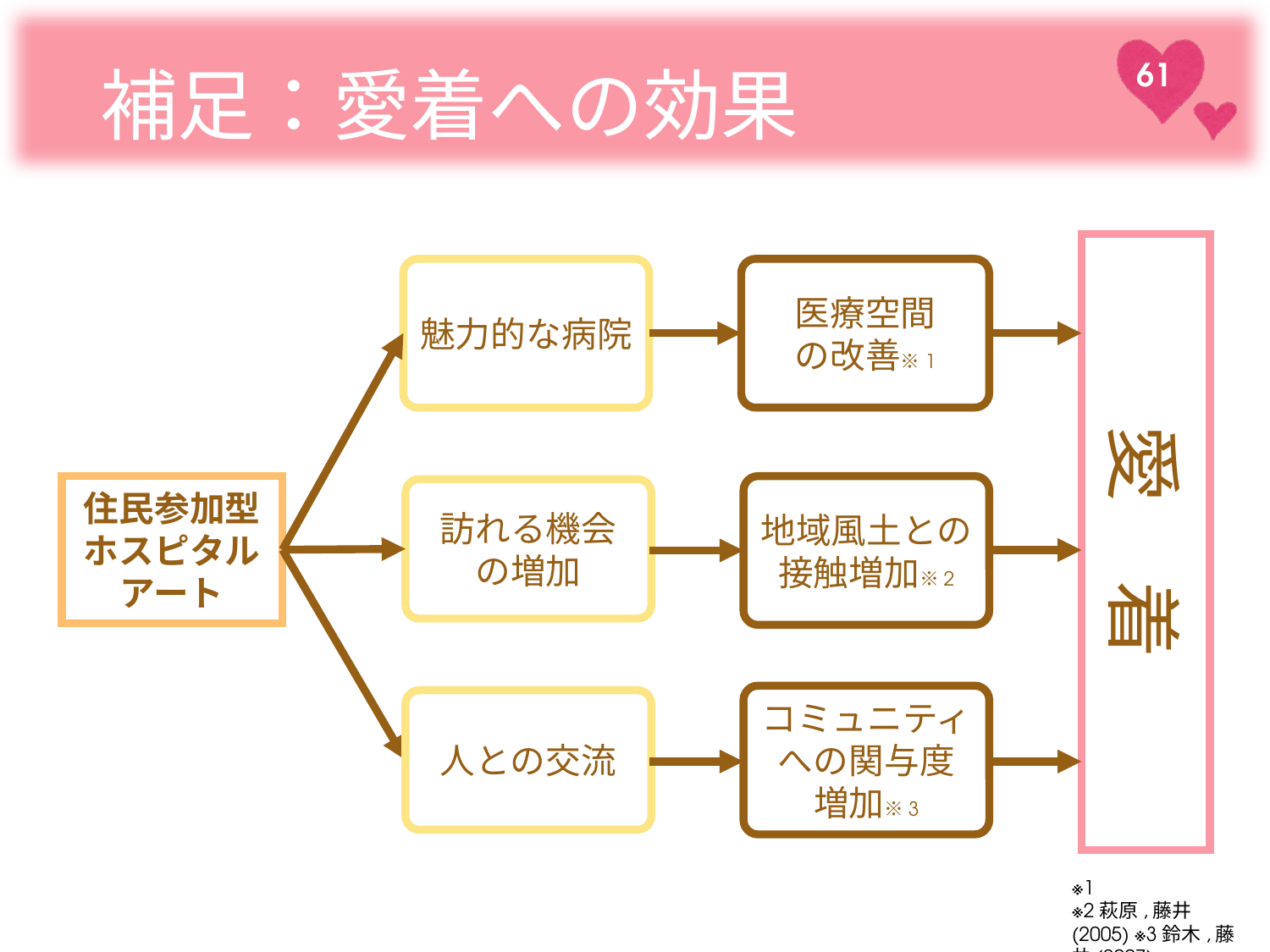

# 補足：愛着への効果
愛　着
医療空間
の改善※1
魅力的な病院
住民参加型
ホスピタルアート
地域風土との
接触増加※2
訪れる機会
の増加
コミュニティへの関与度
増加※3
人との交流
※1
※2萩原,藤井(2005) ※3鈴木,藤井(2007)